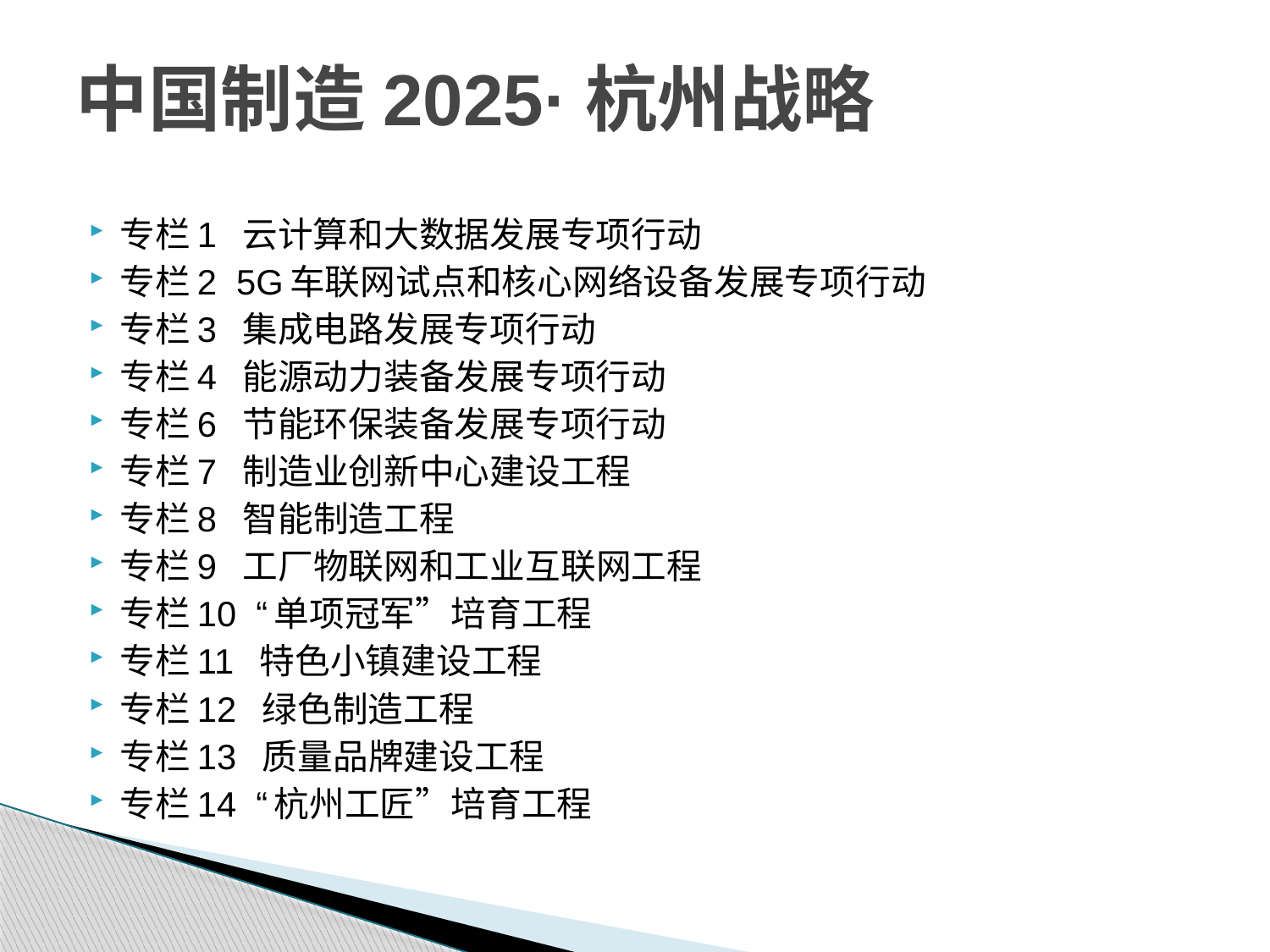

# 中国制造2025·杭州战略
专栏1  云计算和大数据发展专项行动
专栏2  5G车联网试点和核心网络设备发展专项行动
专栏3  集成电路发展专项行动
专栏4  能源动力装备发展专项行动
专栏6  节能环保装备发展专项行动
专栏7  制造业创新中心建设工程
专栏8  智能制造工程
专栏9  工厂物联网和工业互联网工程
专栏10  “单项冠军”培育工程
专栏11  特色小镇建设工程
专栏12  绿色制造工程
专栏13  质量品牌建设工程
专栏14  “杭州工匠”培育工程